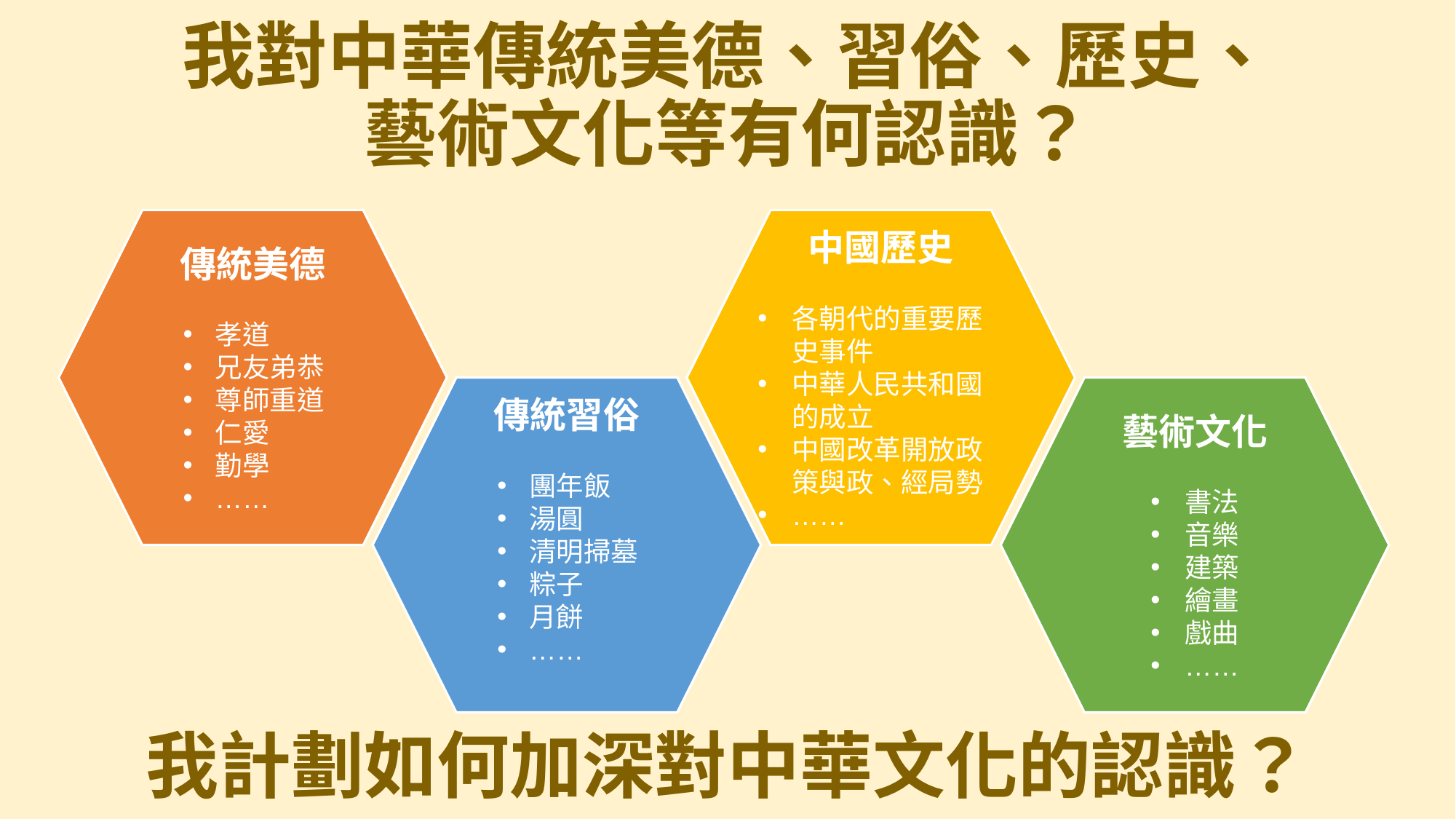

我對中華傳統美德、習俗、歷史、
藝術文化等有何認識？
傳統美德

孝道
兄友弟恭
尊師重道
仁愛
勤學
……
中國歷史

各朝代的重要歷史事件
中華人民共和國的成立
中國改革開放政 策與政、經局勢
……
傳統習俗

團年飯
湯圓
清明掃墓
粽子
月餅
……

藝術文化

書法
音樂
建築
繪畫
戲曲
……
我計劃如何加深對中華文化的認識？